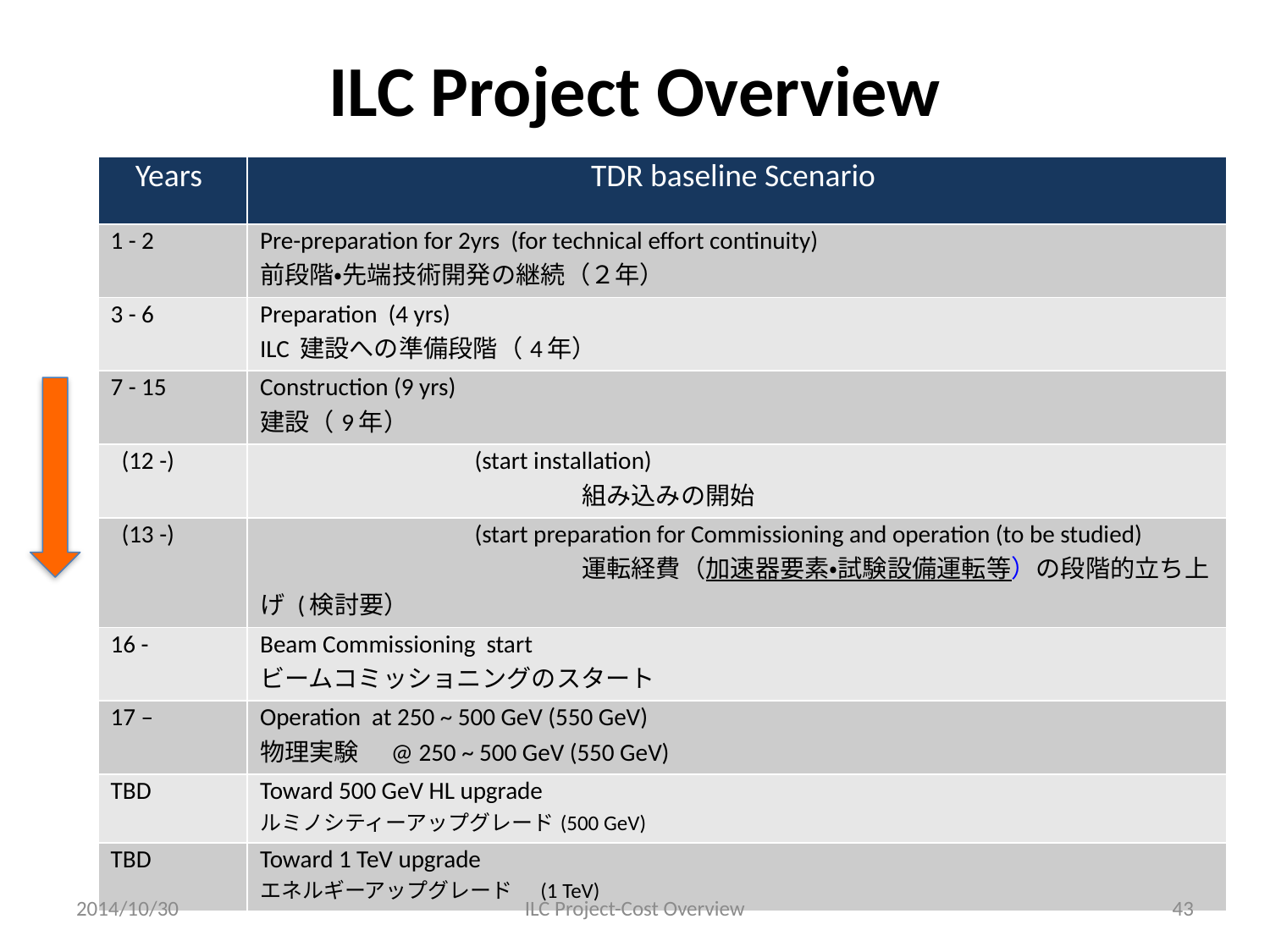

# ILC Project Overview
| Years | TDR baseline Scenario |
| --- | --- |
| 1 - 2 | Pre-preparation for 2yrs (for technical effort continuity) 前段階・先端技術開発の継続（２年） |
| 3 - 6 | Preparation (4 yrs) ILC 建設への準備段階（4年） |
| 7 - 15 | Construction (9 yrs) 建設（9年） |
| (12 -) | (start installation) 　　　　　　　　　　　　　組み込みの開始 |
| (13 -) | (start preparation for Commissioning and operation (to be studied) 　　　　　　　　　　　　　運転経費（加速器要素・試験設備運転等）の段階的立ち上げ (検討要） |
| 16 - | Beam Commissioning start ビームコミッショニングのスタート |
| 17 – | Operation at 250 ~ 500 GeV (550 GeV) 物理実験　@ 250 ~ 500 GeV (550 GeV) |
| TBD | Toward 500 GeV HL upgrade ルミノシティーアップグレード(500 GeV) |
| TBD | Toward 1 TeV upgrade エネルギーアップグレード　(1 TeV) |

2014/10/30
ILC Project-Cost Overview
43